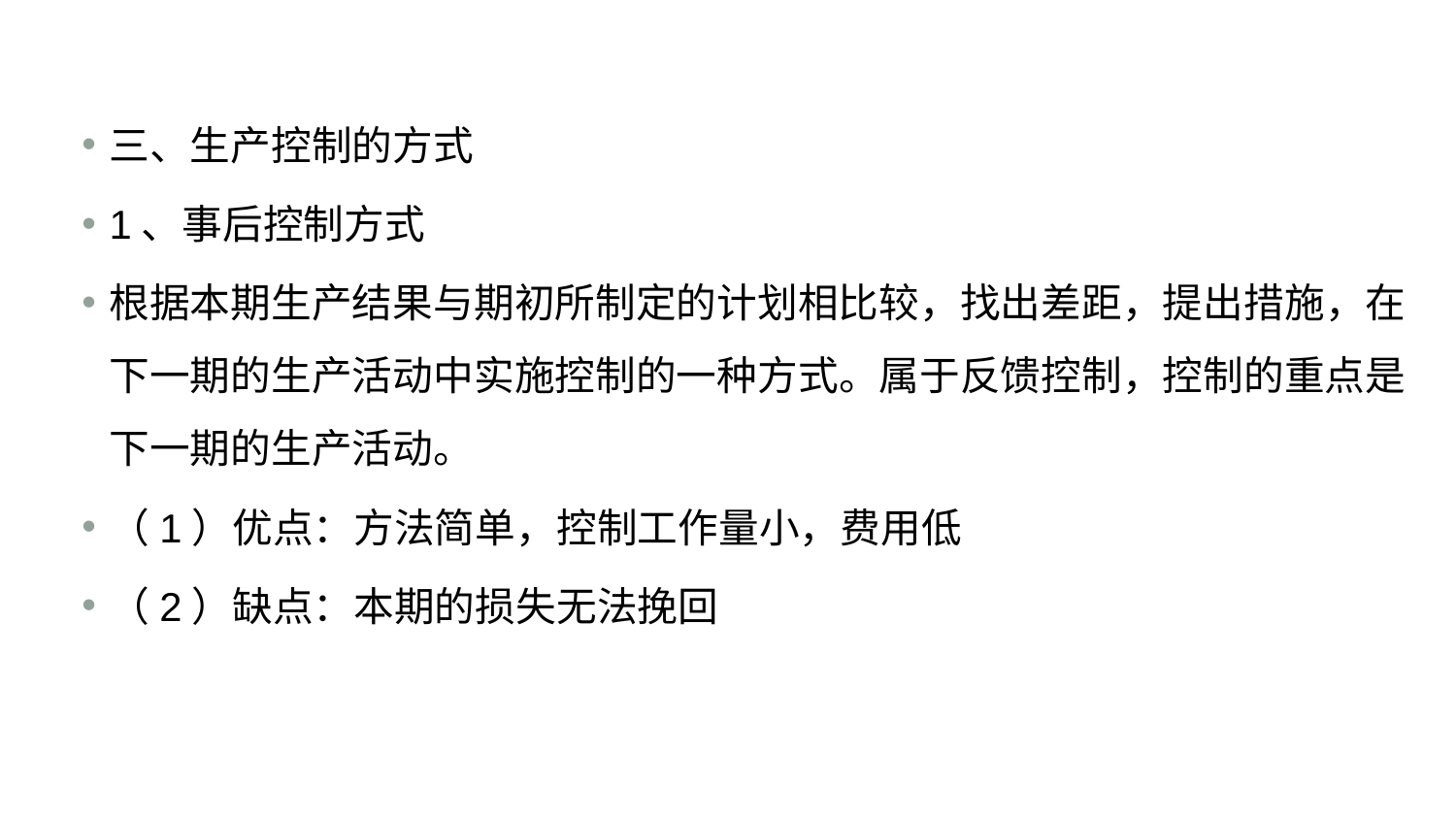

#
三、生产控制的方式
1、事后控制方式
根据本期生产结果与期初所制定的计划相比较，找出差距，提出措施，在下一期的生产活动中实施控制的一种方式。属于反馈控制，控制的重点是下一期的生产活动。
（1）优点：方法简单，控制工作量小，费用低
（2）缺点：本期的损失无法挽回